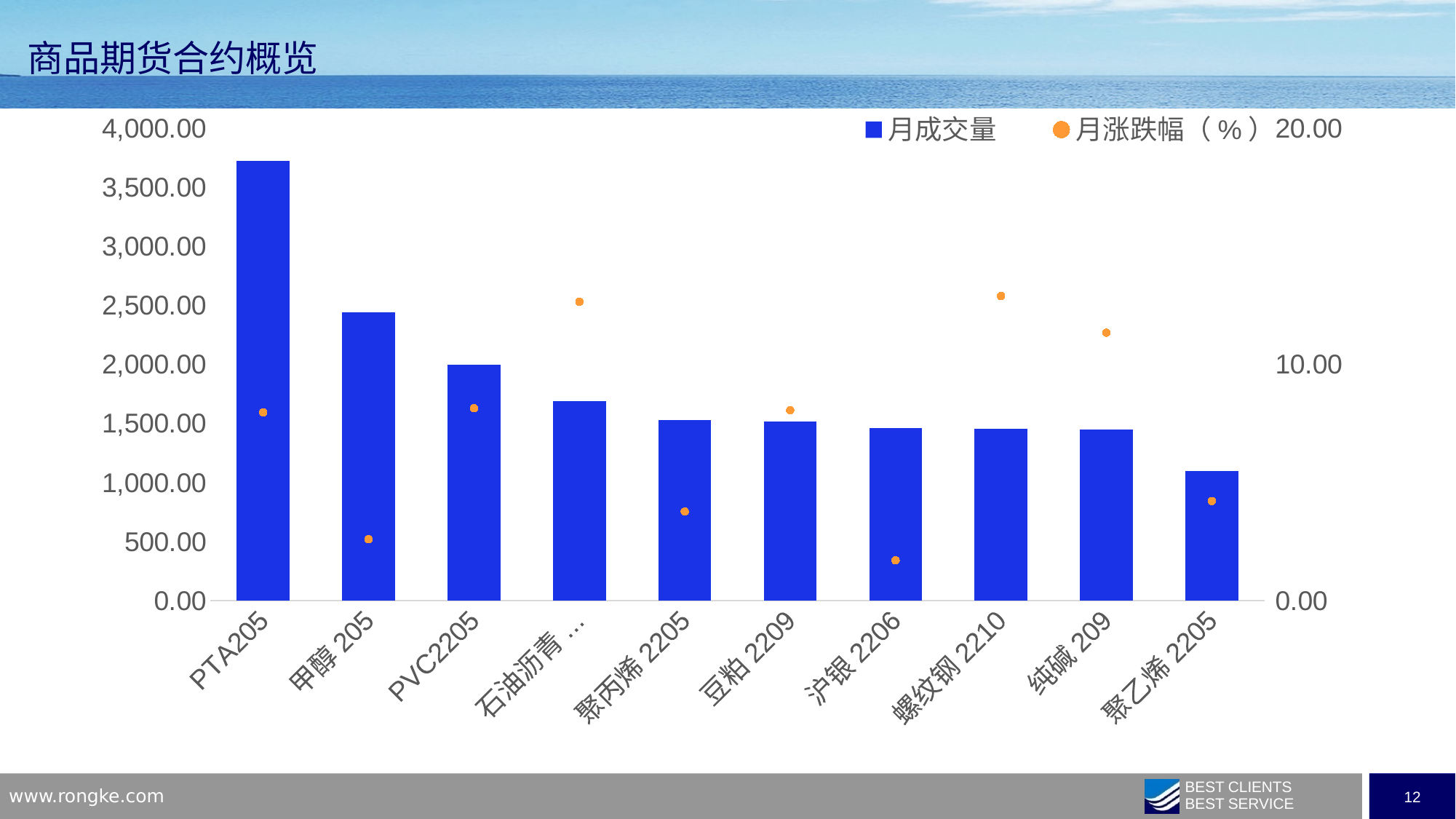

商品期货合约概览

### Chart

| Category | 月成交量 | 月涨跌幅（%） |
|---|---|---|
| PTA205 | 3725.0961 | 7.9659 |
| 甲醇205 | 2440.3779 | 2.6029 |
| PVC2205 | 1998.7921 | 8.1442 |
| 石油沥青2206 | 1689.6938 | 12.6509 |
| 聚丙烯2205 | 1529.2619 | 3.7692 |
| 豆粕2209 | 1519.0264 | 8.0546 |
| 沪银2206 | 1457.8264 | 1.7049 |
| 螺纹钢2210 | 1454.638 | 12.8932 |
| 纯碱209 | 1446.8903 | 11.341 |
| 聚乙烯2205 | 1094.3855 | 4.2169 |